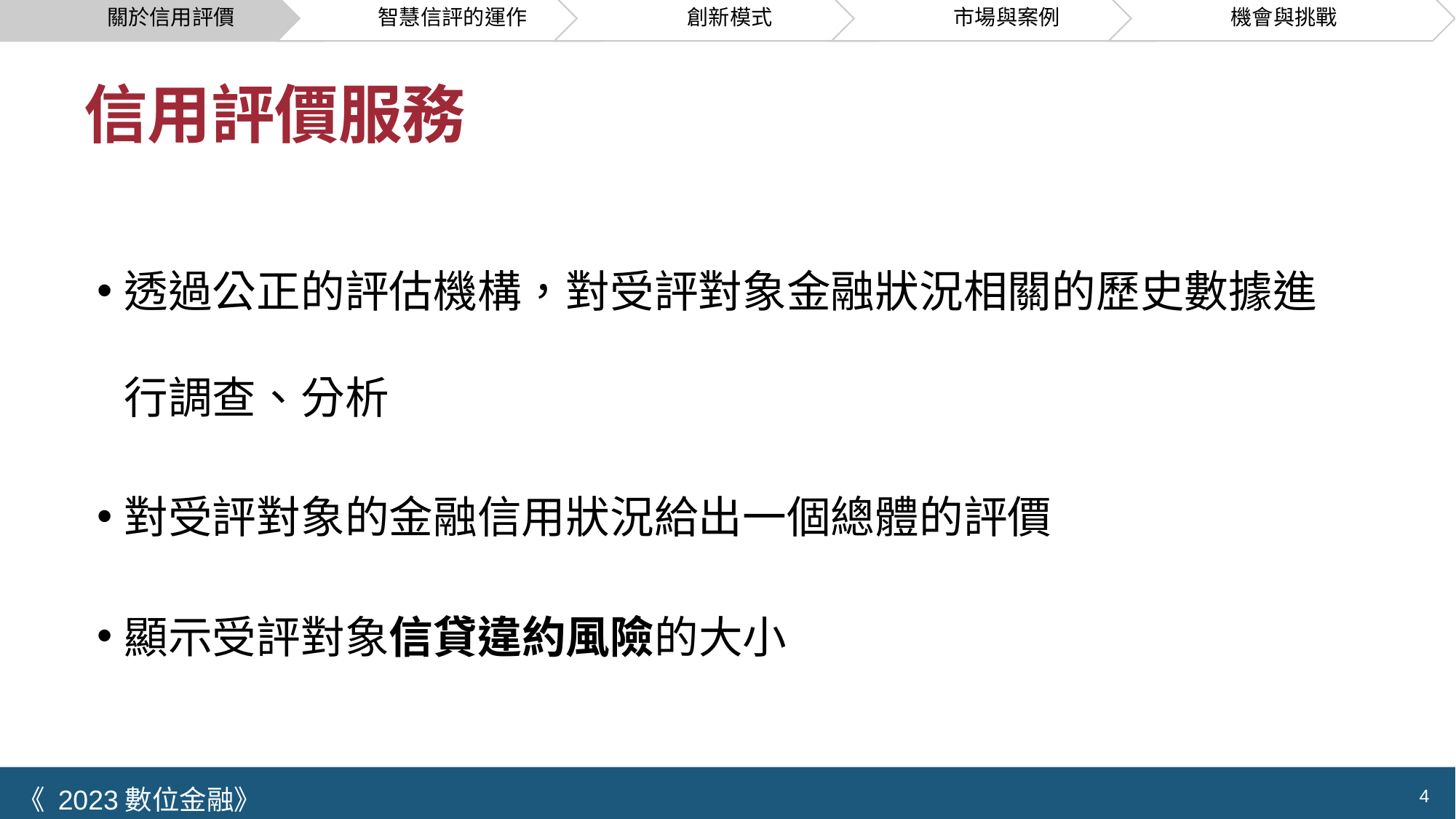

關於信用評價
智慧信評的運作
創新模式
市場與案例
機會與挑戰
信用評價服務
透過公正的評估機構，對受評對象金融狀況相關的歷史數據進行調查、分析
對受評對象的金融信用狀況給出一個總體的評價
顯示受評對象信貸違約風險的大小
4